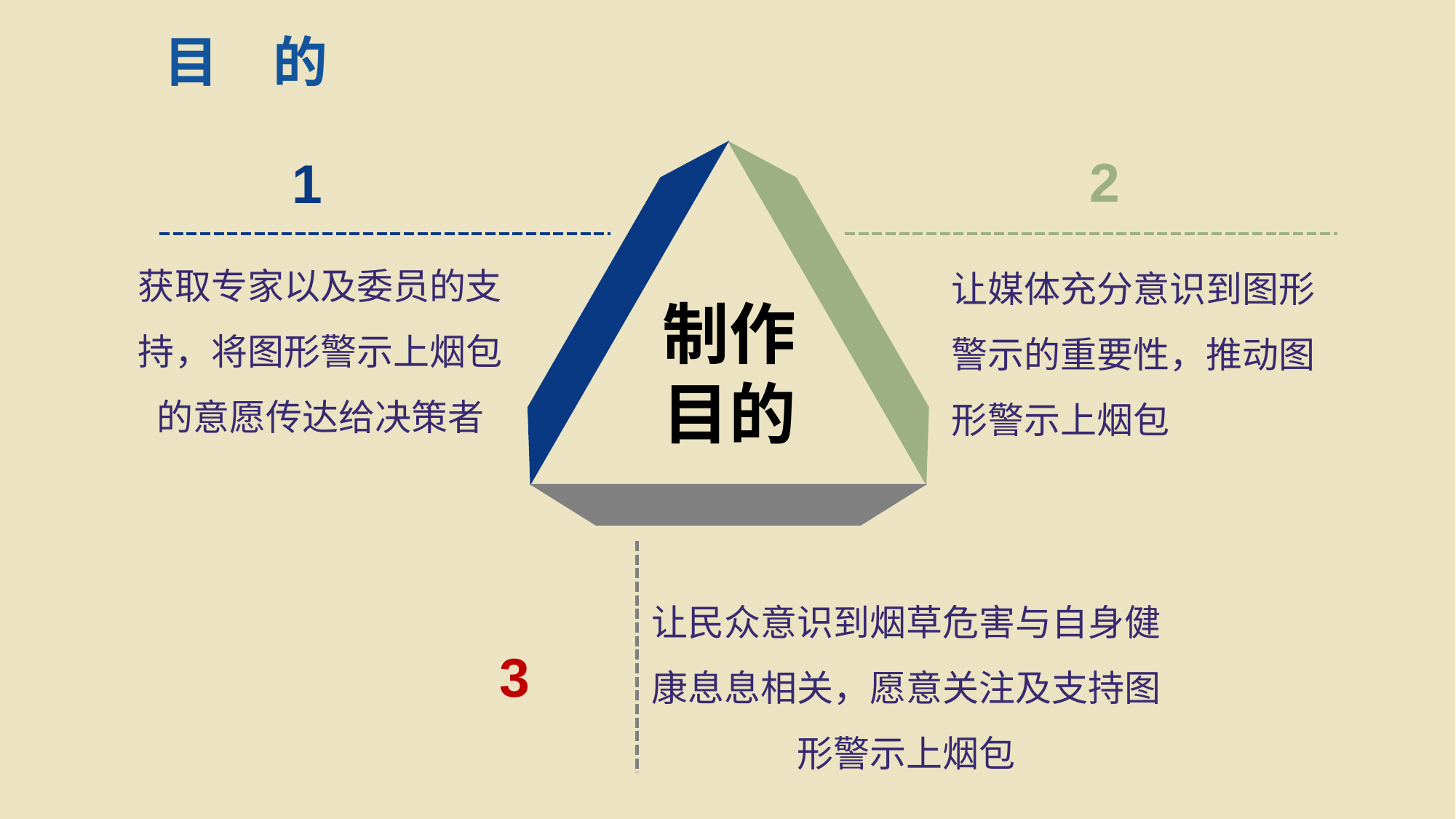

目　的
2

让媒体充分意识到图形警示的重要性，推动图形警示上烟包
1
获取专家以及委员的支持，将图形警示上烟包的意愿传达给决策者

制作目的

让民众意识到烟草危害与自身健康息息相关，愿意关注及支持图形警示上烟包
3